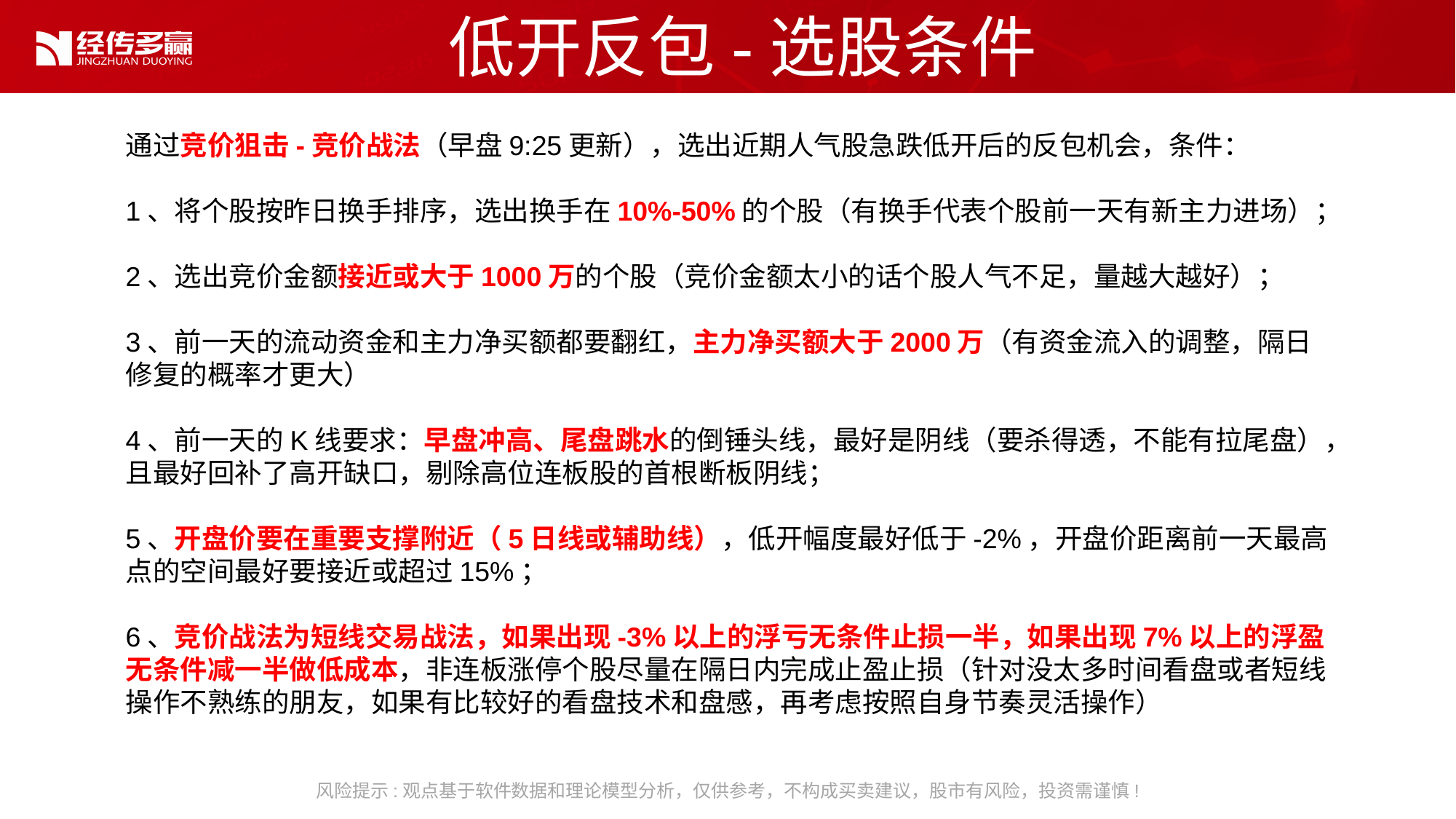

低开反包-选股条件
通过竞价狙击-竞价战法（早盘9:25更新），选出近期人气股急跌低开后的反包机会，条件：

1、将个股按昨日换手排序，选出换手在10%-50%的个股（有换手代表个股前一天有新主力进场）；

2、选出竞价金额接近或大于1000万的个股（竞价金额太小的话个股人气不足，量越大越好）；

3、前一天的流动资金和主力净买额都要翻红，主力净买额大于2000万（有资金流入的调整，隔日修复的概率才更大）

4、前一天的K线要求：早盘冲高、尾盘跳水的倒锤头线，最好是阴线（要杀得透，不能有拉尾盘），且最好回补了高开缺口，剔除高位连板股的首根断板阴线；

5、开盘价要在重要支撑附近（5日线或辅助线），低开幅度最好低于-2%，开盘价距离前一天最高点的空间最好要接近或超过15%；

6、竞价战法为短线交易战法，如果出现-3%以上的浮亏无条件止损一半，如果出现7%以上的浮盈无条件减一半做低成本，非连板涨停个股尽量在隔日内完成止盈止损（针对没太多时间看盘或者短线操作不熟练的朋友，如果有比较好的看盘技术和盘感，再考虑按照自身节奏灵活操作）

风险提示:观点基于软件数据和理论模型分析，仅供参考，不构成买卖建议，股市有风险，投资需谨慎!